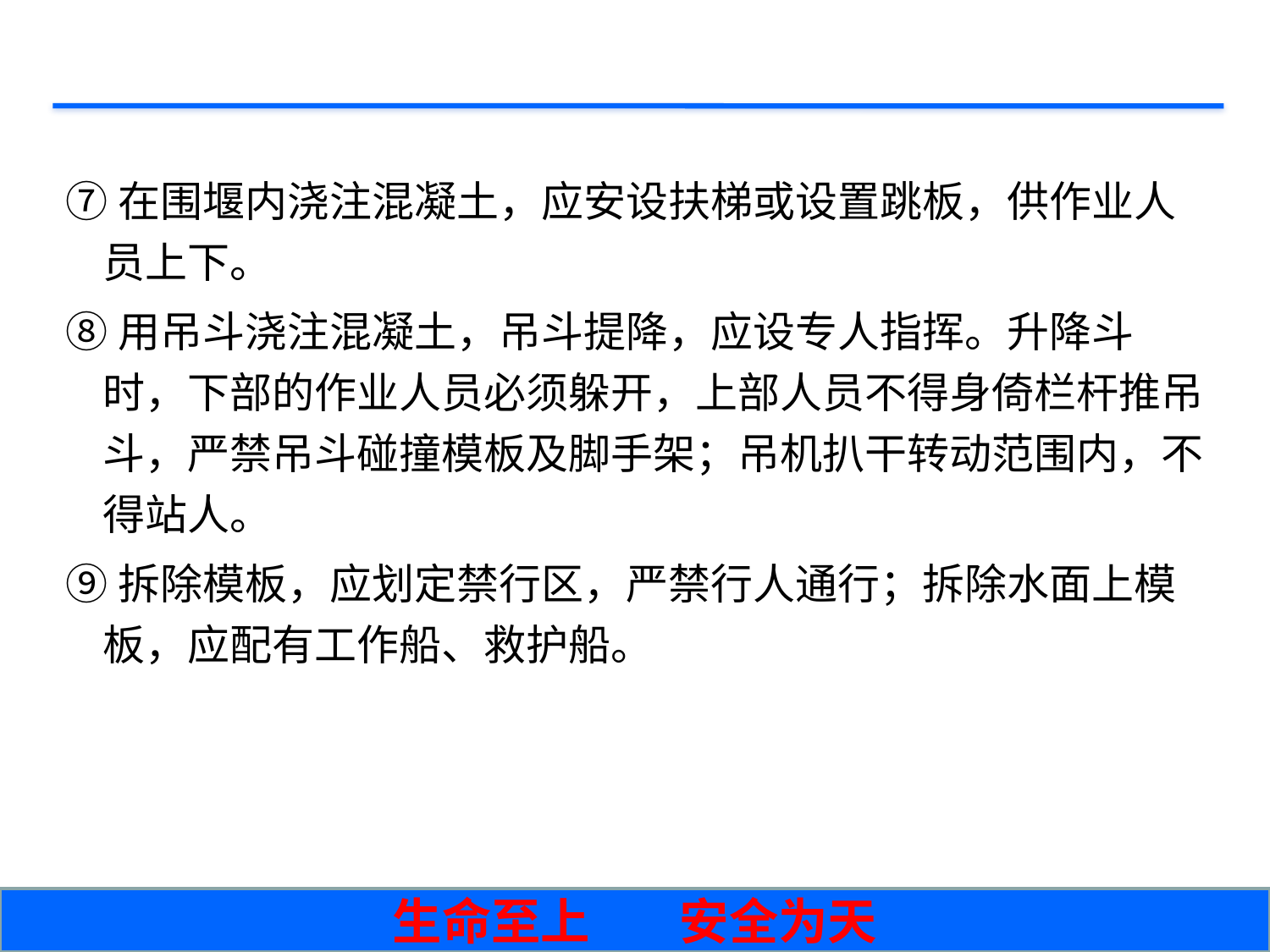

⑦在围堰内浇注混凝土，应安设扶梯或设置跳板，供作业人员上下。
⑧用吊斗浇注混凝土，吊斗提降，应设专人指挥。升降斗时，下部的作业人员必须躲开，上部人员不得身倚栏杆推吊斗，严禁吊斗碰撞模板及脚手架；吊机扒干转动范围内，不得站人。
⑨拆除模板，应划定禁行区，严禁行人通行；拆除水面上模板，应配有工作船、救护船。